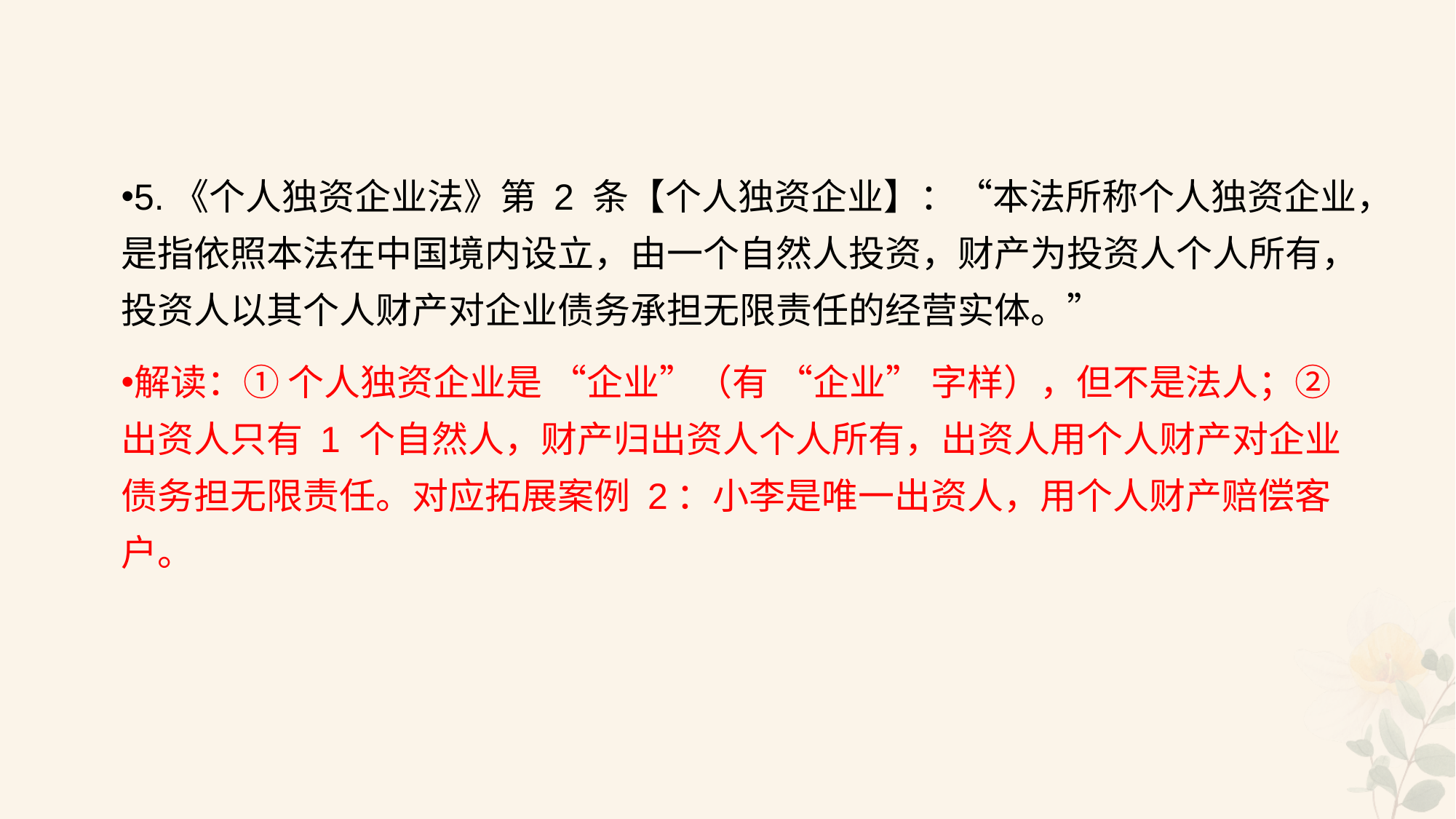

#
5.《个人独资企业法》第 2 条【个人独资企业】：“本法所称个人独资企业，是指依照本法在中国境内设立，由一个自然人投资，财产为投资人个人所有，投资人以其个人财产对企业债务承担无限责任的经营实体。”
解读：① 个人独资企业是 “企业”（有 “企业” 字样），但不是法人；② 出资人只有 1 个自然人，财产归出资人个人所有，出资人用个人财产对企业债务担无限责任。对应拓展案例 2：小李是唯一出资人，用个人财产赔偿客户。